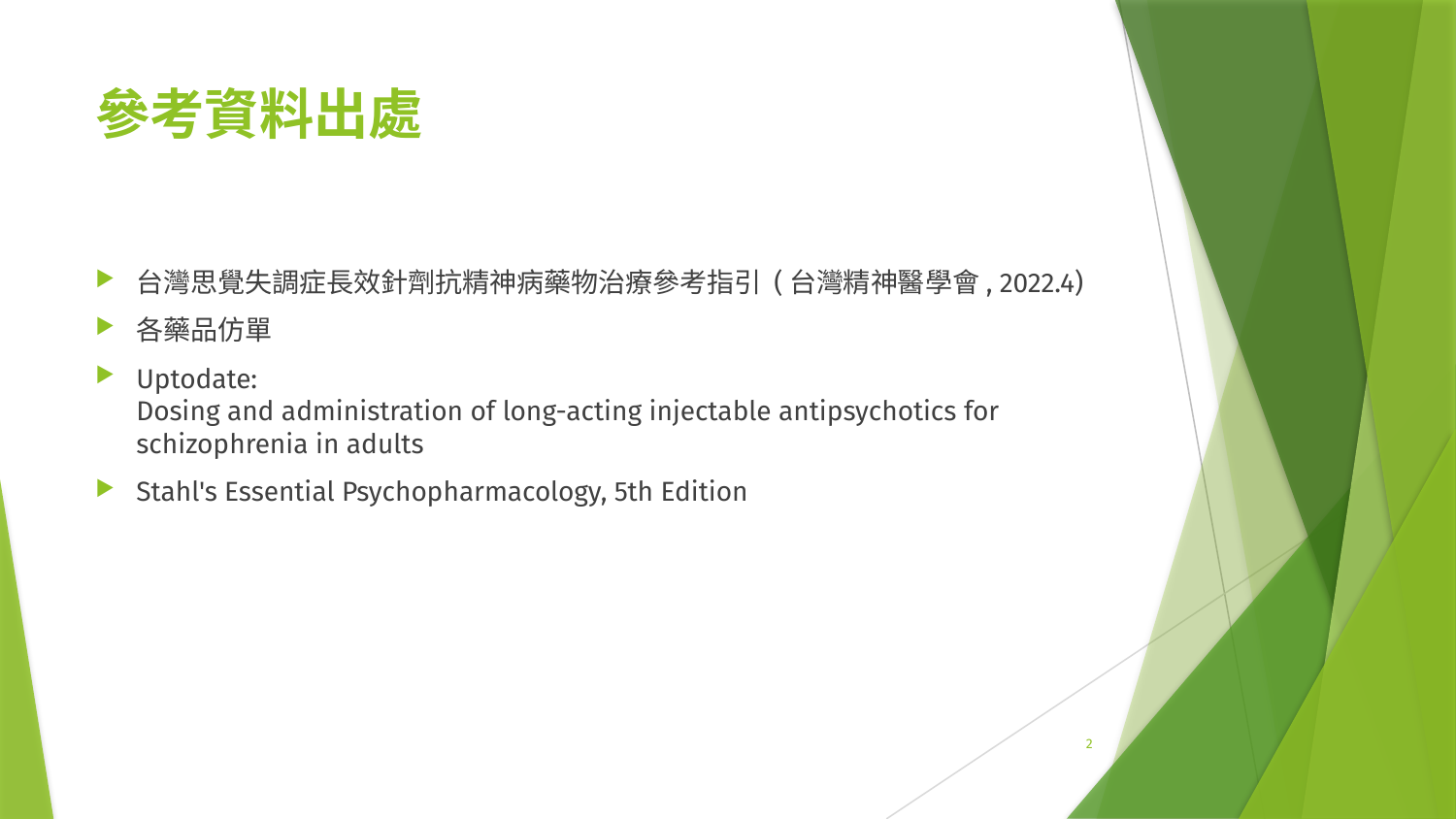

# 參考資料出處
台灣思覺失調症長效針劑抗精神病藥物治療參考指引 (台灣精神醫學會, 2022.4)
各藥品仿單
Uptodate:
Dosing and administration of long-acting injectable antipsychotics for schizophrenia in adults
Stahl's Essential Psychopharmacology, 5th Edition

2